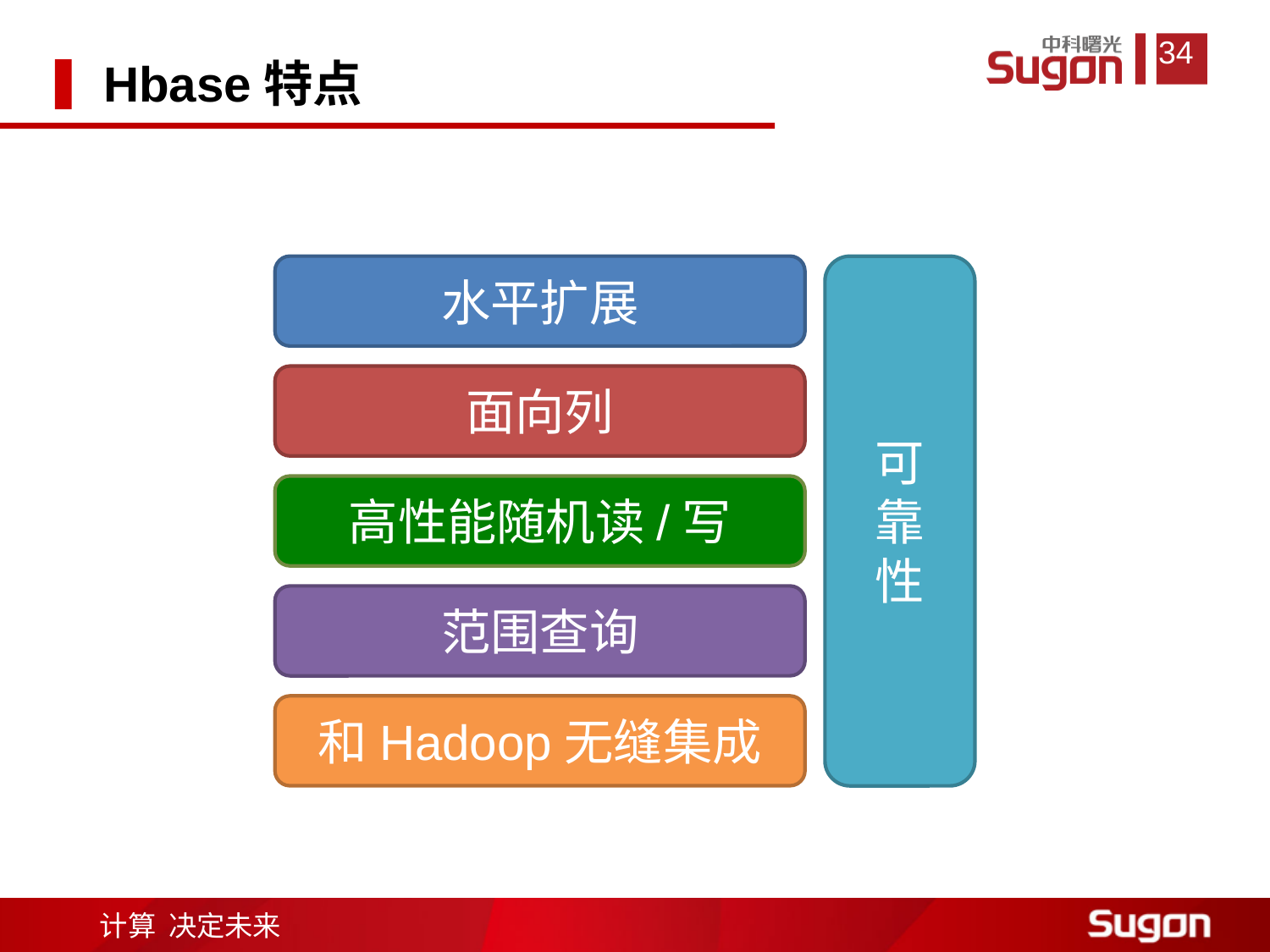

Hbase特点

水平扩展
可
靠
性
面向列
高性能随机读/写
范围查询
和Hadoop无缝集成